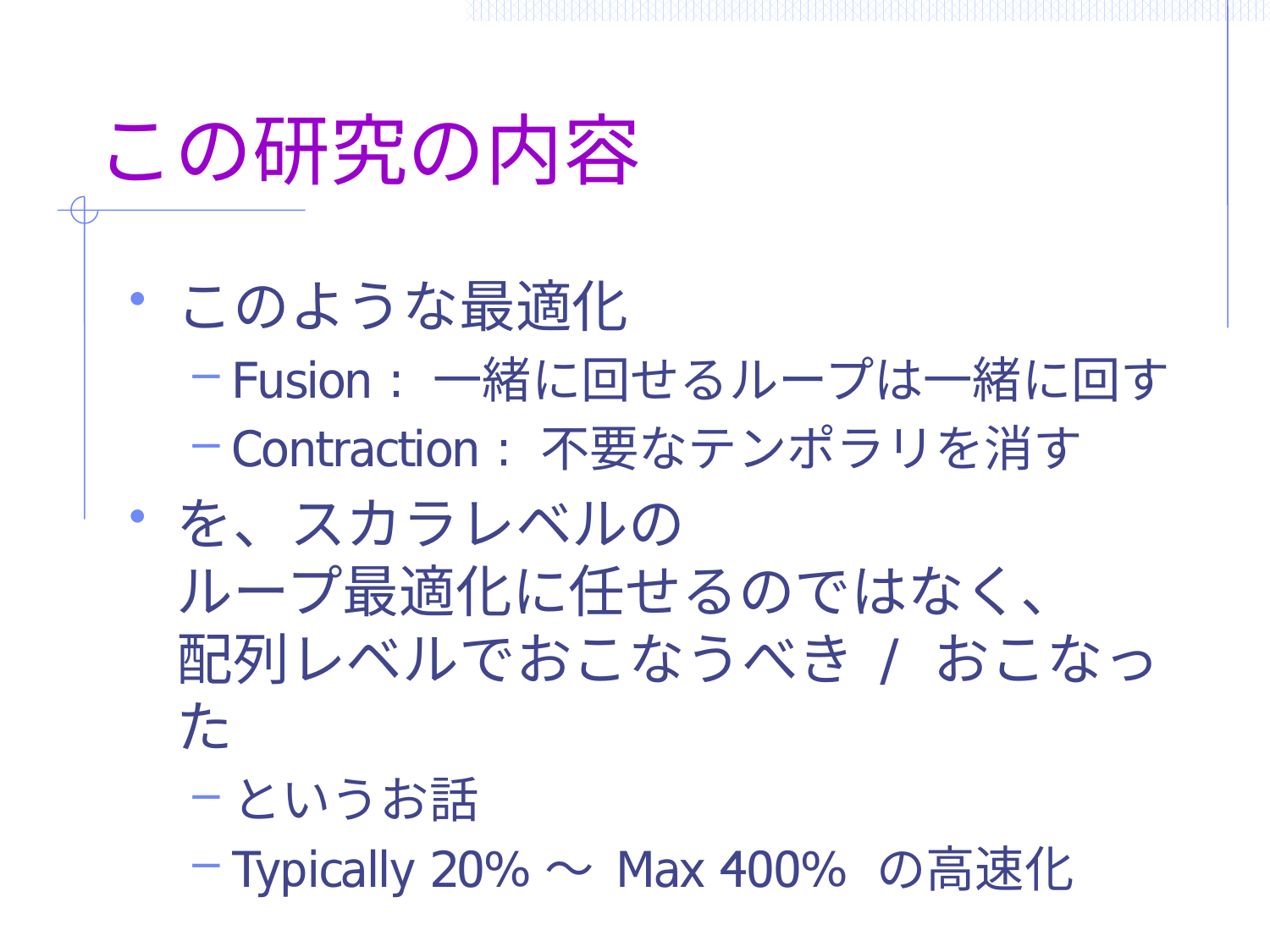

# この研究の内容
このような最適化
Fusion : 一緒に回せるループは一緒に回す
Contraction : 不要なテンポラリを消す
を、スカラレベルの
ループ最適化に任せるのではなく、
配列レベルでおこなうべき / おこなった
というお話
Typically 20%～ Max 400% の高速化